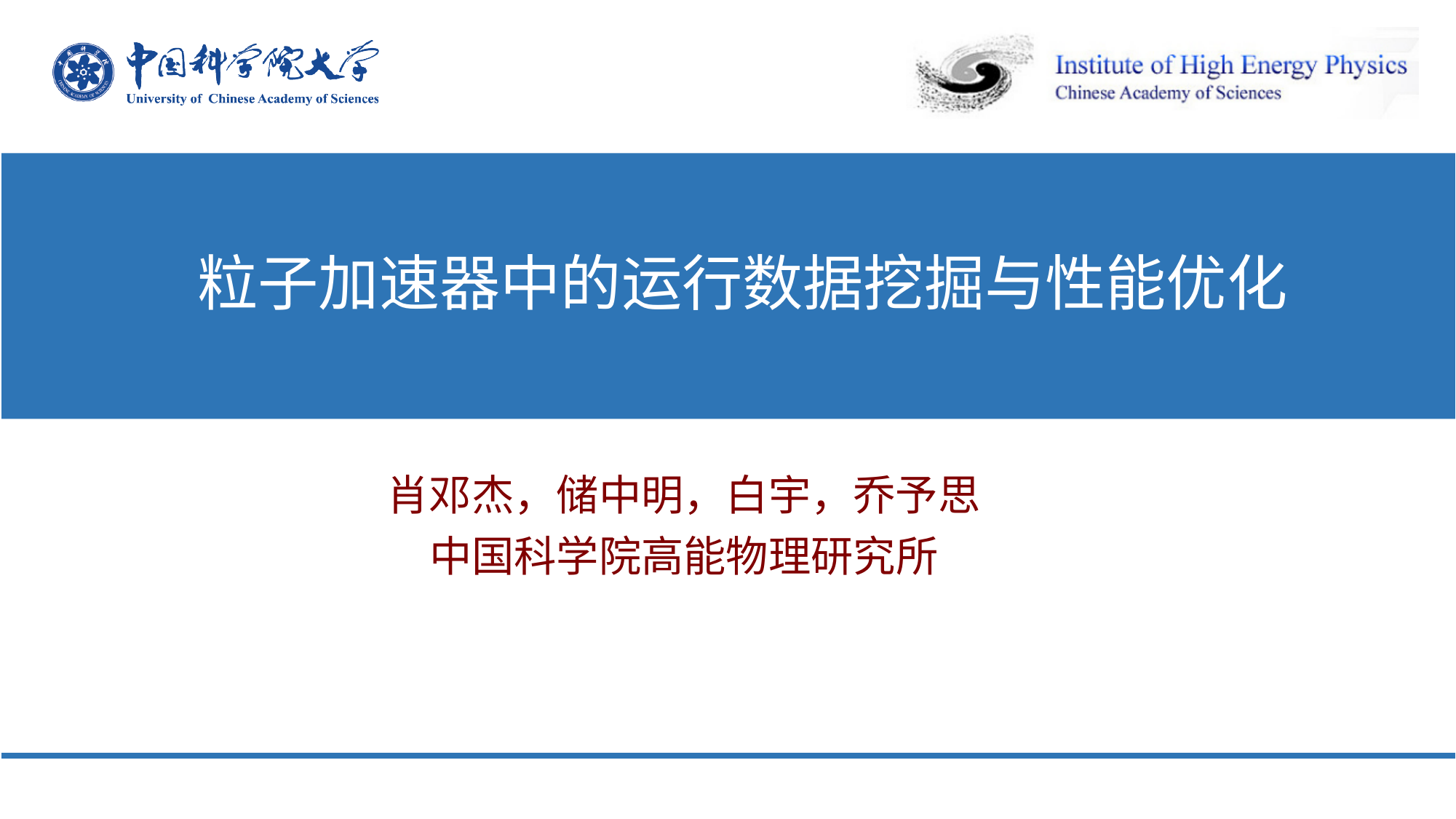

# 粒子加速器中的运行数据挖掘与性能优化
肖邓杰，储中明，白宇，乔予思
中国科学院高能物理研究所